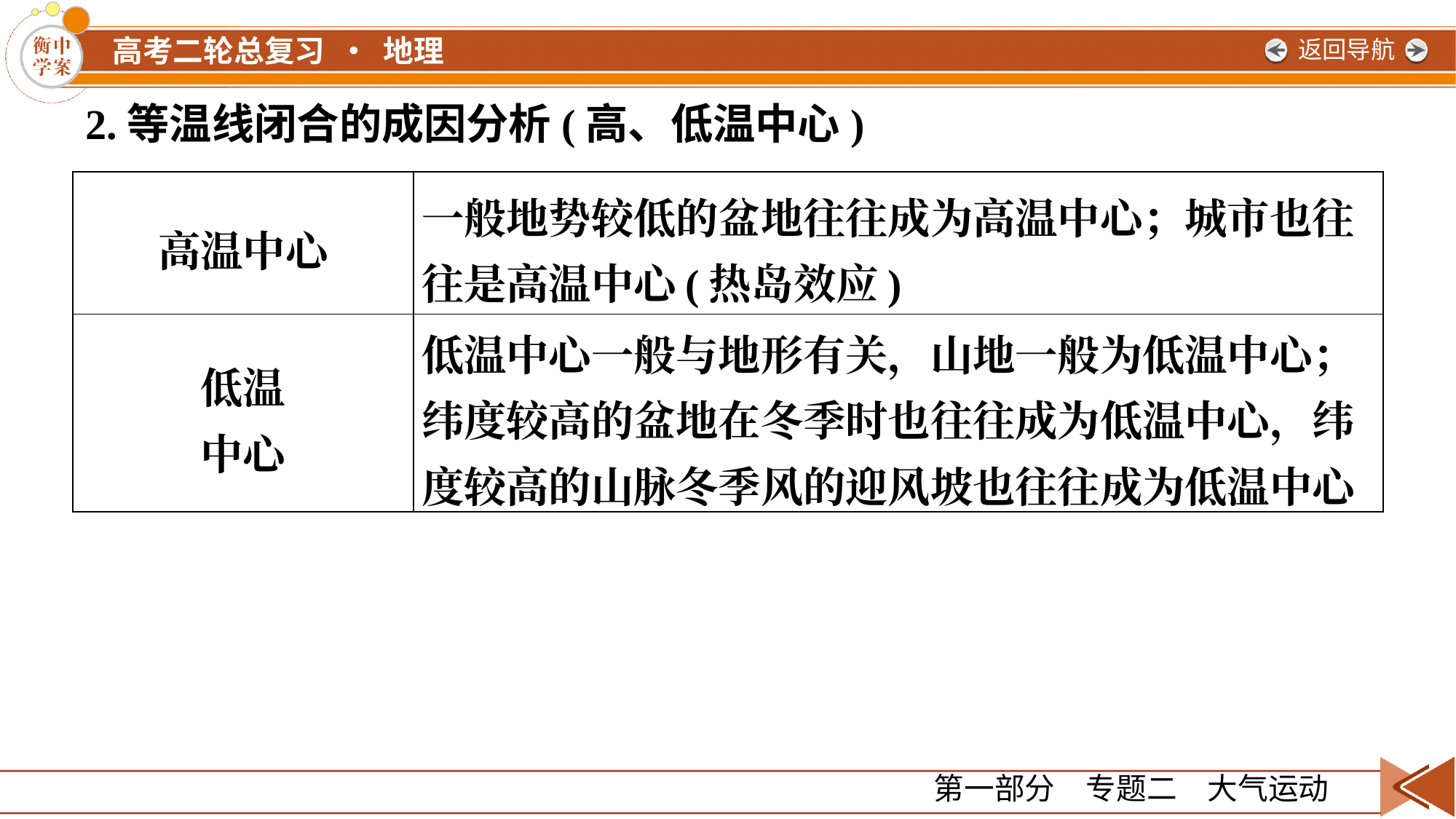

2.等温线闭合的成因分析(高、低温中心)
| 高温中心 | 一般地势较低的盆地往往成为高温中心；城市也往往是高温中心(热岛效应) |
| --- | --- |
| 低温 中心 | 低温中心一般与地形有关，山地一般为低温中心；纬度较高的盆地在冬季时也往往成为低温中心，纬度较高的山脉冬季风的迎风坡也往往成为低温中心 |